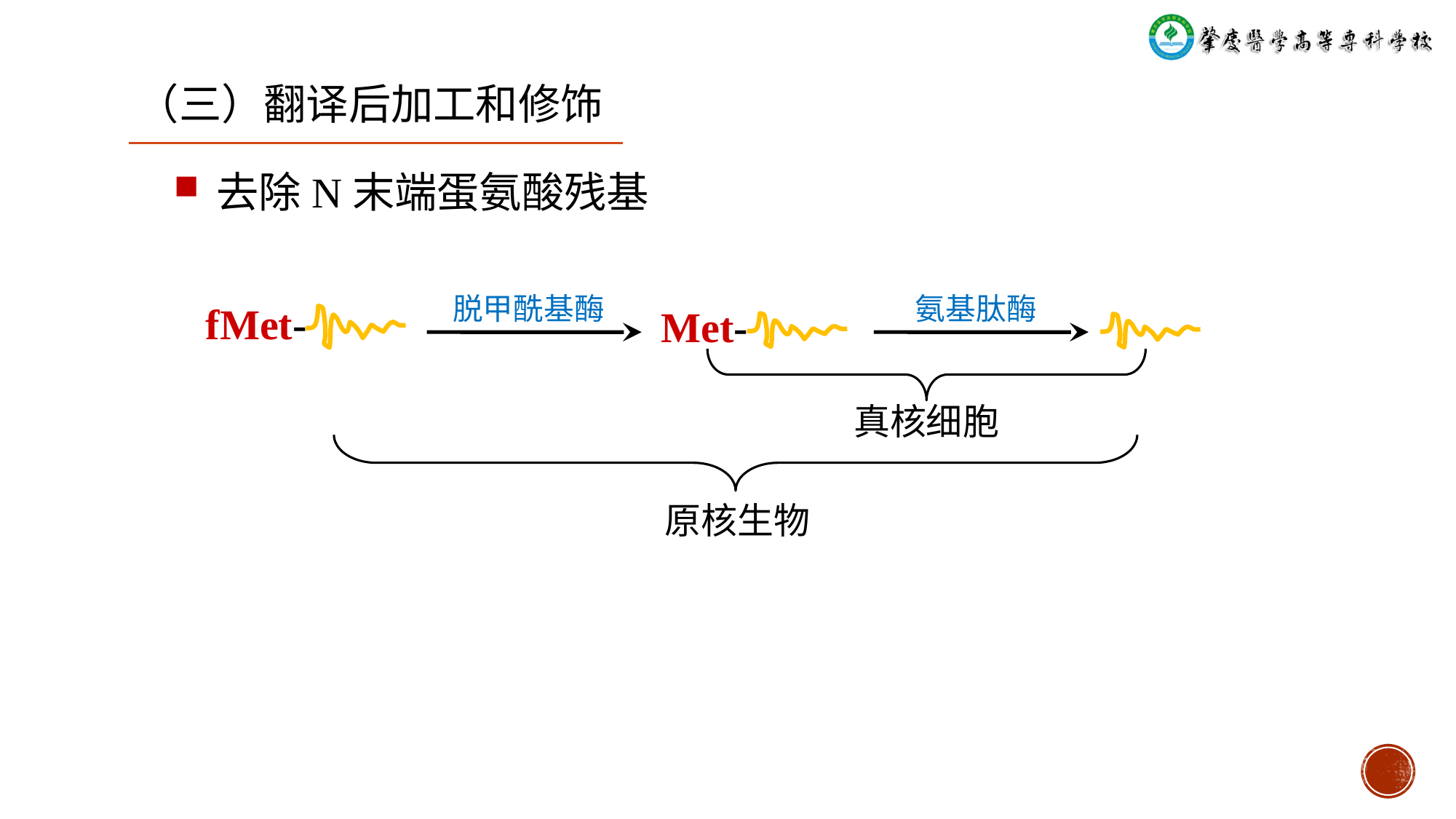

（三）翻译后加工和修饰

去除N末端蛋氨酸残基
脱甲酰基酶
氨基肽酶
fMet-
Met-

真核细胞
原核生物